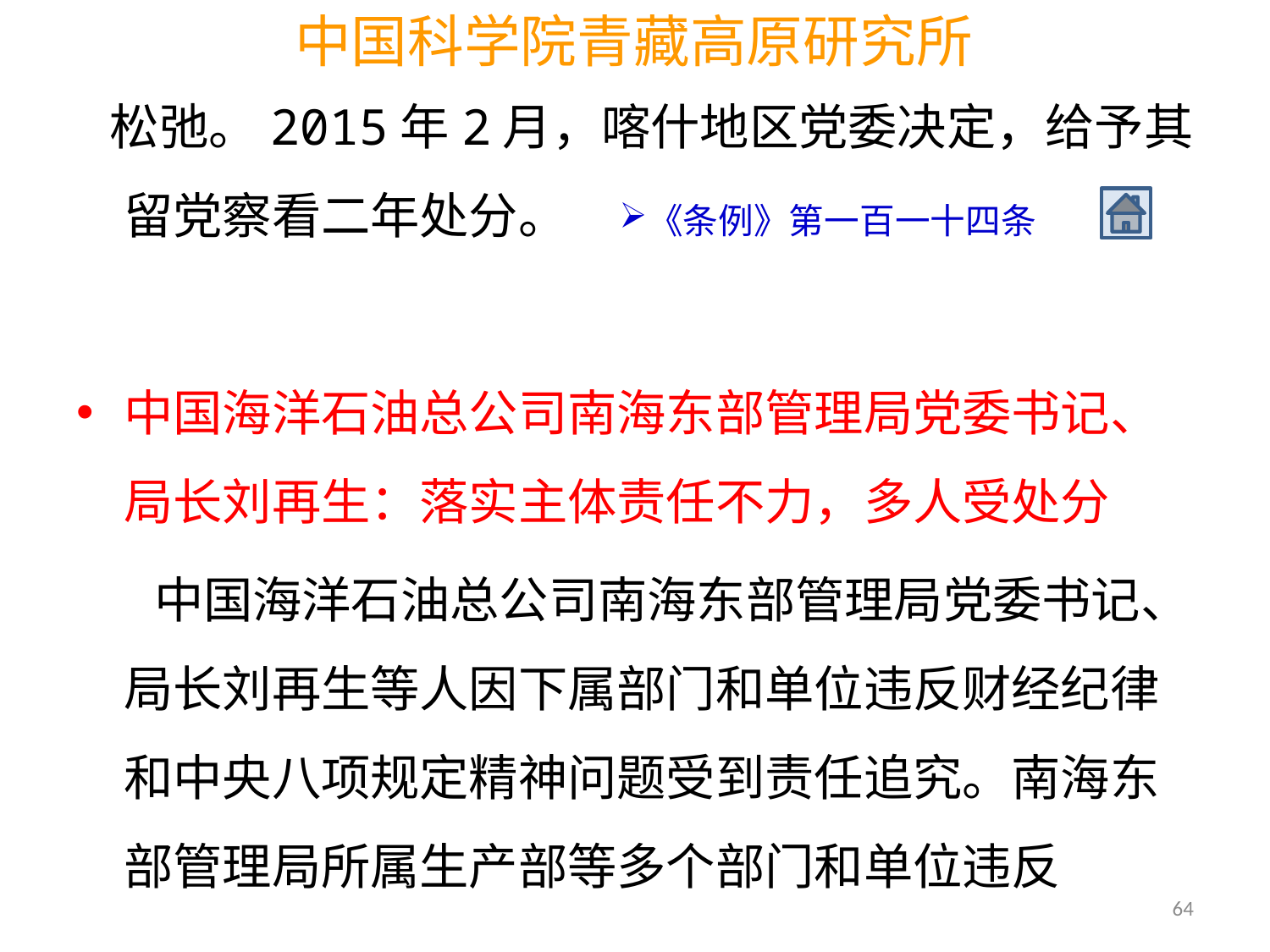

松弛。2015年2月，喀什地区党委决定，给予其留党察看二年处分。

中国海洋石油总公司南海东部管理局党委书记、局长刘再生：落实主体责任不力，多人受处分
      中国海洋石油总公司南海东部管理局党委书记、局长刘再生等人因下属部门和单位违反财经纪律和中央八项规定精神问题受到责任追究。南海东部管理局所属生产部等多个部门和单位违反

《条例》第一百一十四条
64